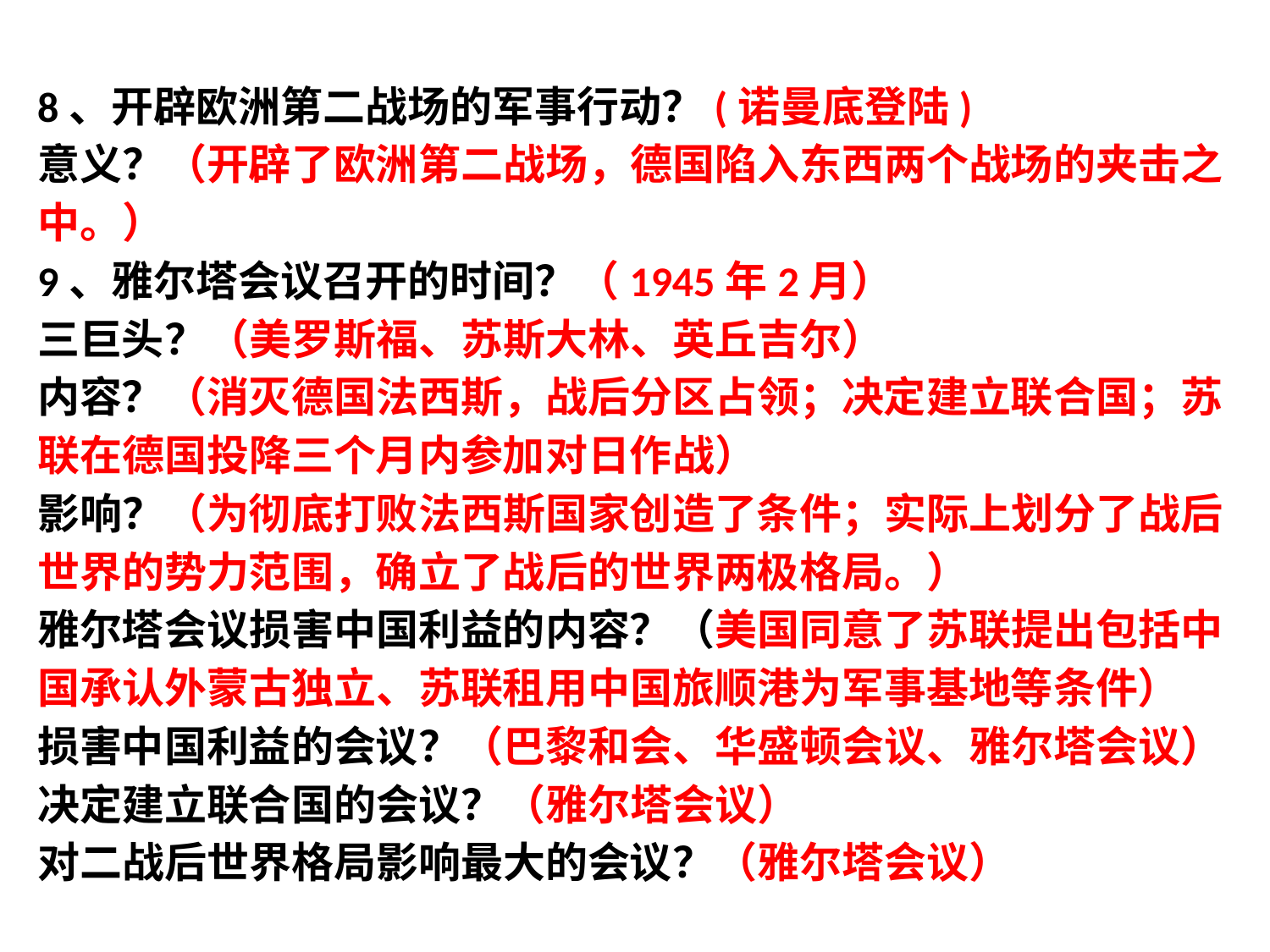

8、开辟欧洲第二战场的军事行动？(诺曼底登陆)
意义？（开辟了欧洲第二战场，德国陷入东西两个战场的夹击之中。）
9、雅尔塔会议召开的时间？（1945年2月）
三巨头？（美罗斯福、苏斯大林、英丘吉尔）
内容？（消灭德国法西斯，战后分区占领；决定建立联合国；苏联在德国投降三个月内参加对日作战）
影响？（为彻底打败法西斯国家创造了条件；实际上划分了战后世界的势力范围，确立了战后的世界两极格局。）
雅尔塔会议损害中国利益的内容？（美国同意了苏联提出包括中国承认外蒙古独立、苏联租用中国旅顺港为军事基地等条件）
损害中国利益的会议？（巴黎和会、华盛顿会议、雅尔塔会议）决定建立联合国的会议？（雅尔塔会议）
对二战后世界格局影响最大的会议？（雅尔塔会议）